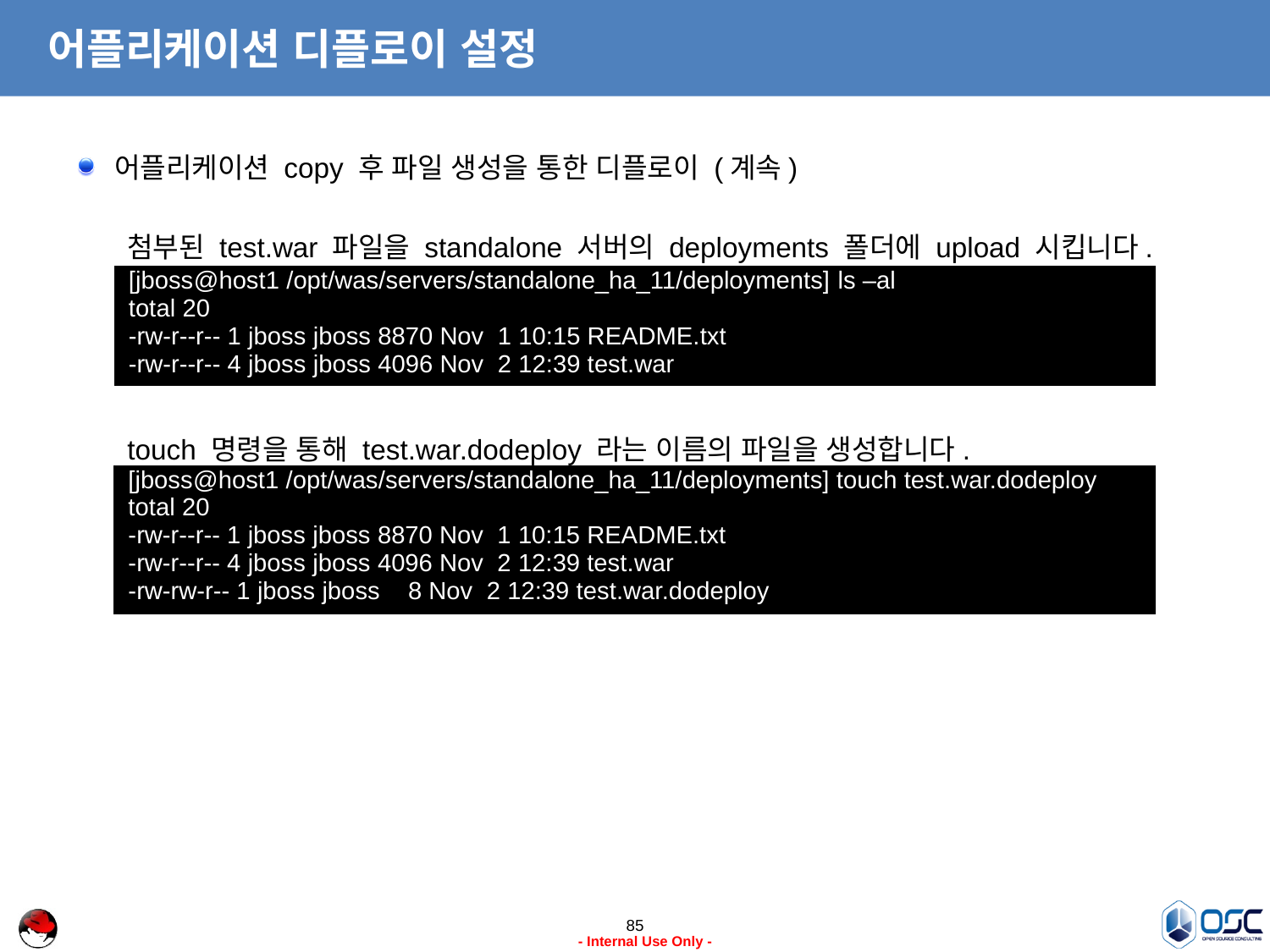

# 어플리케이션 디플로이 설정
어플리케이션 copy 후 파일 생성을 통한 디플로이 (계속)
첨부된 test.war 파일을 standalone 서버의 deployments 폴더에 upload 시킵니다.

touch 명령을 통해 test.war.dodeploy 라는 이름의 파일을 생성합니다.

| [jboss@host1 /opt/was/servers/standalone\_ha\_11/deployments] ls –al total 20 -rw-r--r-- 1 jboss jboss 8870 Nov 1 10:15 README.txt -rw-r--r-- 4 jboss jboss 4096 Nov 2 12:39 test.war |
| --- |
| [jboss@host1 /opt/was/servers/standalone\_ha\_11/deployments] touch test.war.dodeploy total 20 -rw-r--r-- 1 jboss jboss 8870 Nov 1 10:15 README.txt -rw-r--r-- 4 jboss jboss 4096 Nov 2 12:39 test.war -rw-rw-r-- 1 jboss jboss 8 Nov 2 12:39 test.war.dodeploy |
| --- |